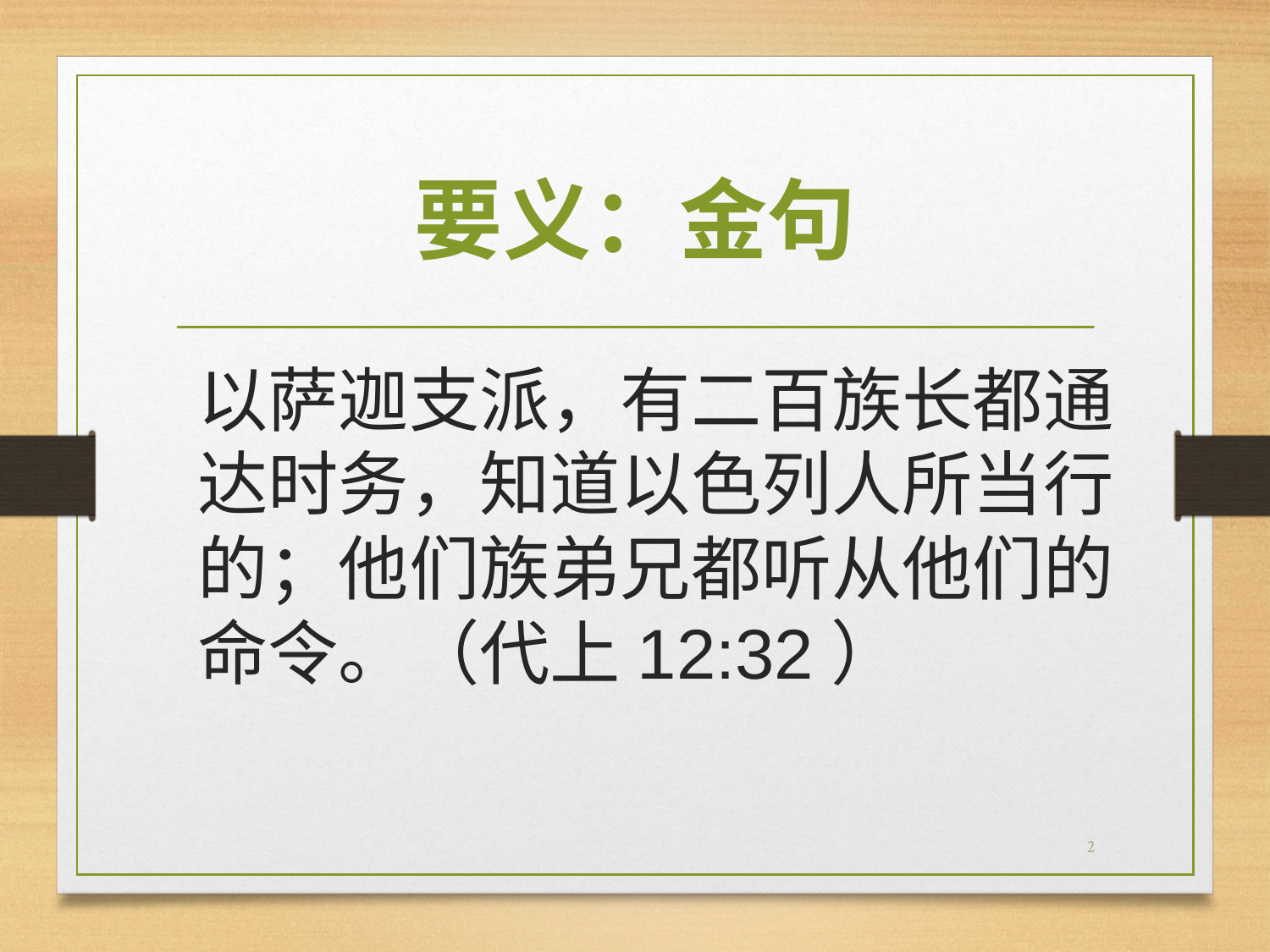

# 要义：金句
以萨迦支派，有二百族长都通达时务，知道以色列人所当行的；他们族弟兄都听从他们的命令。（代上12:32）
2